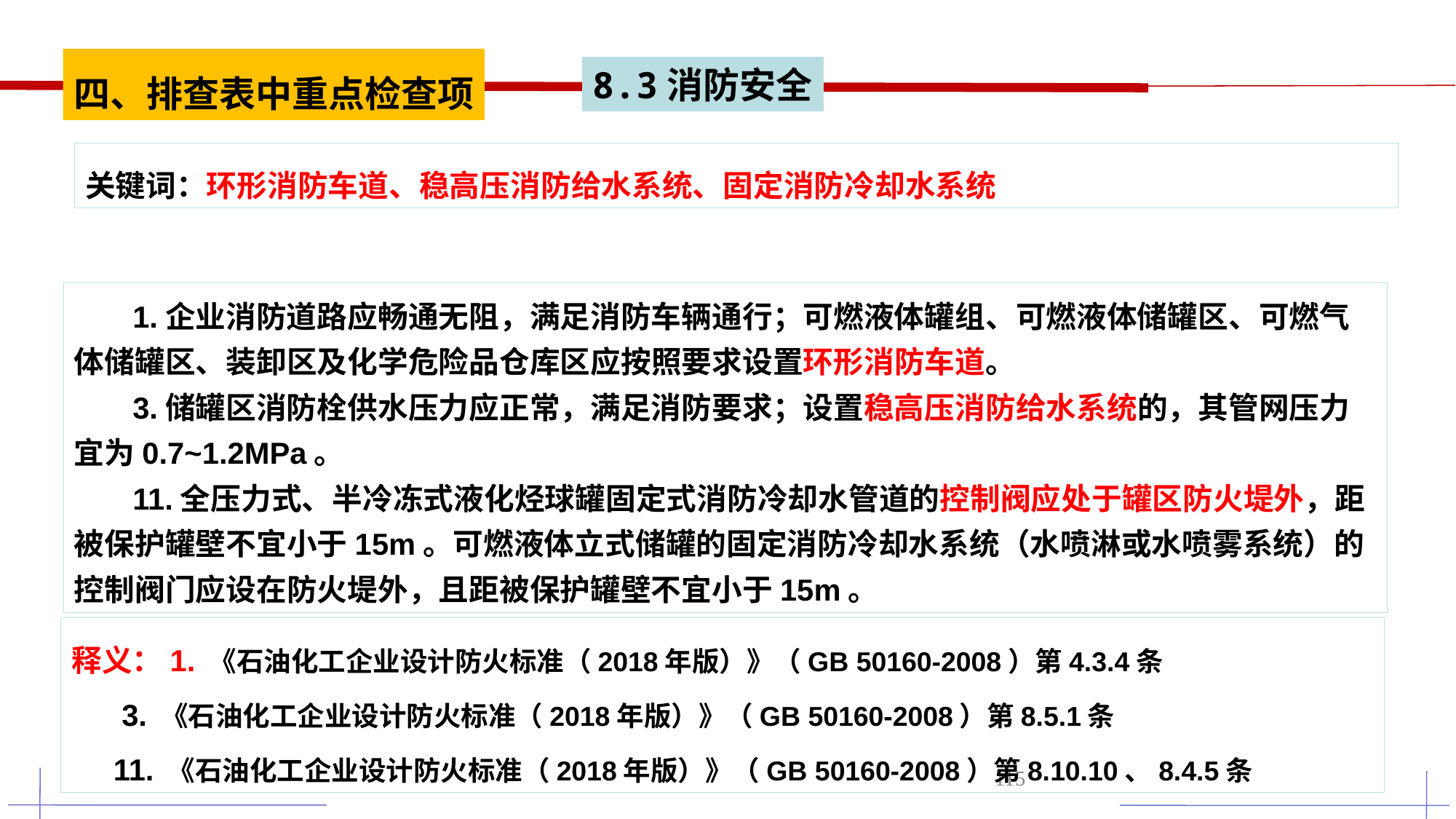

四、排查表中重点检查项
8.3消防安全
关键词：环形消防车道、稳高压消防给水系统、固定消防冷却水系统
       1.企业消防道路应畅通无阻，满足消防车辆通行；可燃液体罐组、可燃液体储罐区、可燃气体储罐区、装卸区及化学危险品仓库区应按照要求设置环形消防车道。
       3.储罐区消防栓供水压力应正常，满足消防要求；设置稳高压消防给水系统的，其管网压力宜为0.7~1.2MPa。
       11.全压力式、半冷冻式液化烃球罐固定式消防冷却水管道的控制阀应处于罐区防火堤外，距被保护罐壁不宜小于15m。可燃液体立式储罐的固定消防冷却水系统（水喷淋或水喷雾系统）的控制阀门应设在防火堤外，且距被保护罐壁不宜小于15m。
释义：1. 《石油化工企业设计防火标准（2018年版）》（GB 50160-2008）第4.3.4条
      3. 《石油化工企业设计防火标准（2018年版）》（GB 50160-2008）第8.5.1条
     11. 《石油化工企业设计防火标准（2018年版）》（GB 50160-2008）第8.10.10、8.4.5条
115